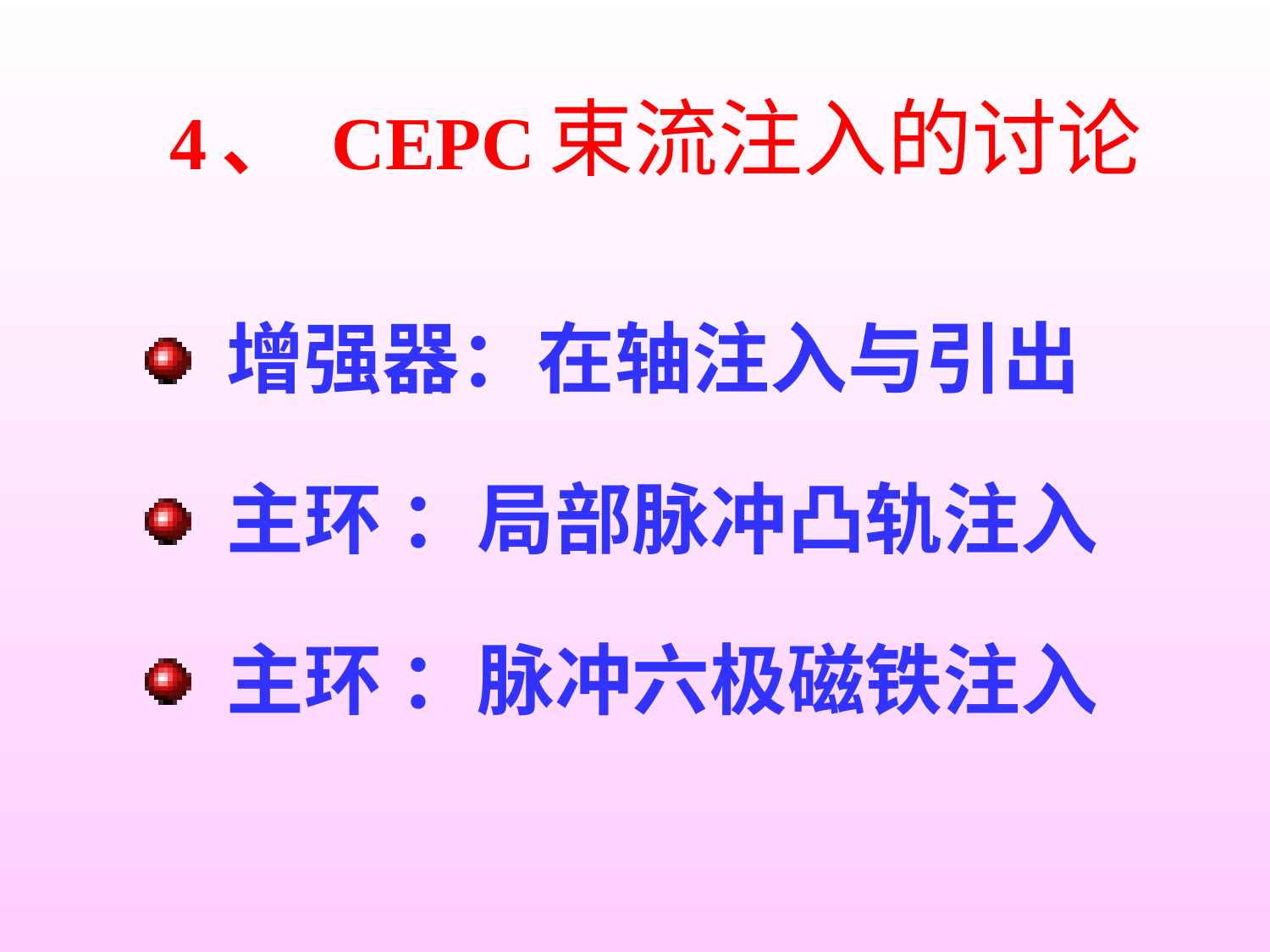

# 4、 CEPC束流注入的讨论
 增强器：在轴注入与引出
 主环 ：局部脉冲凸轨注入
 主环 ：脉冲六极磁铁注入